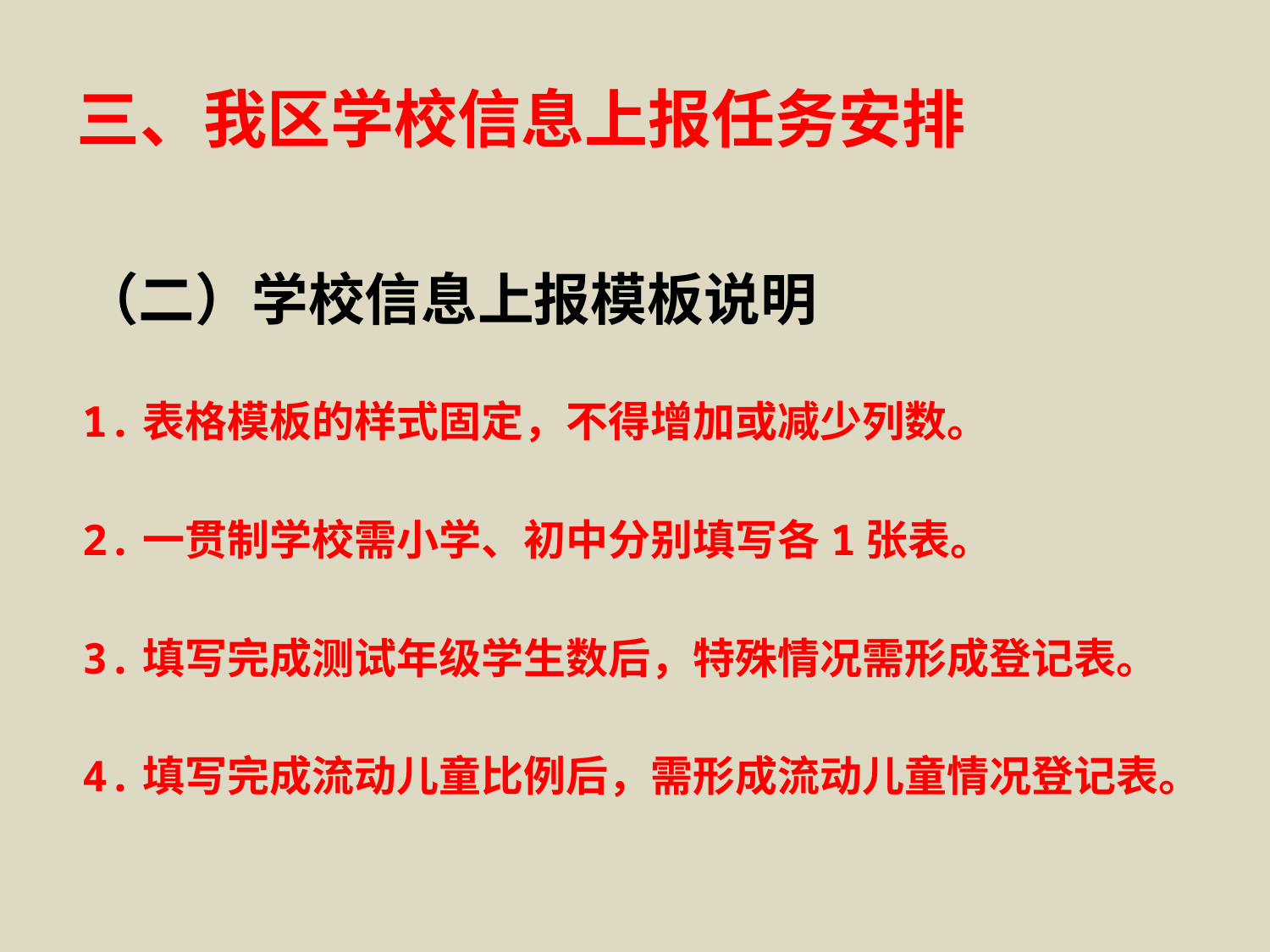

# 三、我区学校信息上报任务安排

（二）学校信息上报模板说明

1.表格模板的样式固定，不得增加或减少列数。

2.一贯制学校需小学、初中分别填写各1张表。

3.填写完成测试年级学生数后，特殊情况需形成登记表。

4.填写完成流动儿童比例后，需形成流动儿童情况登记表。